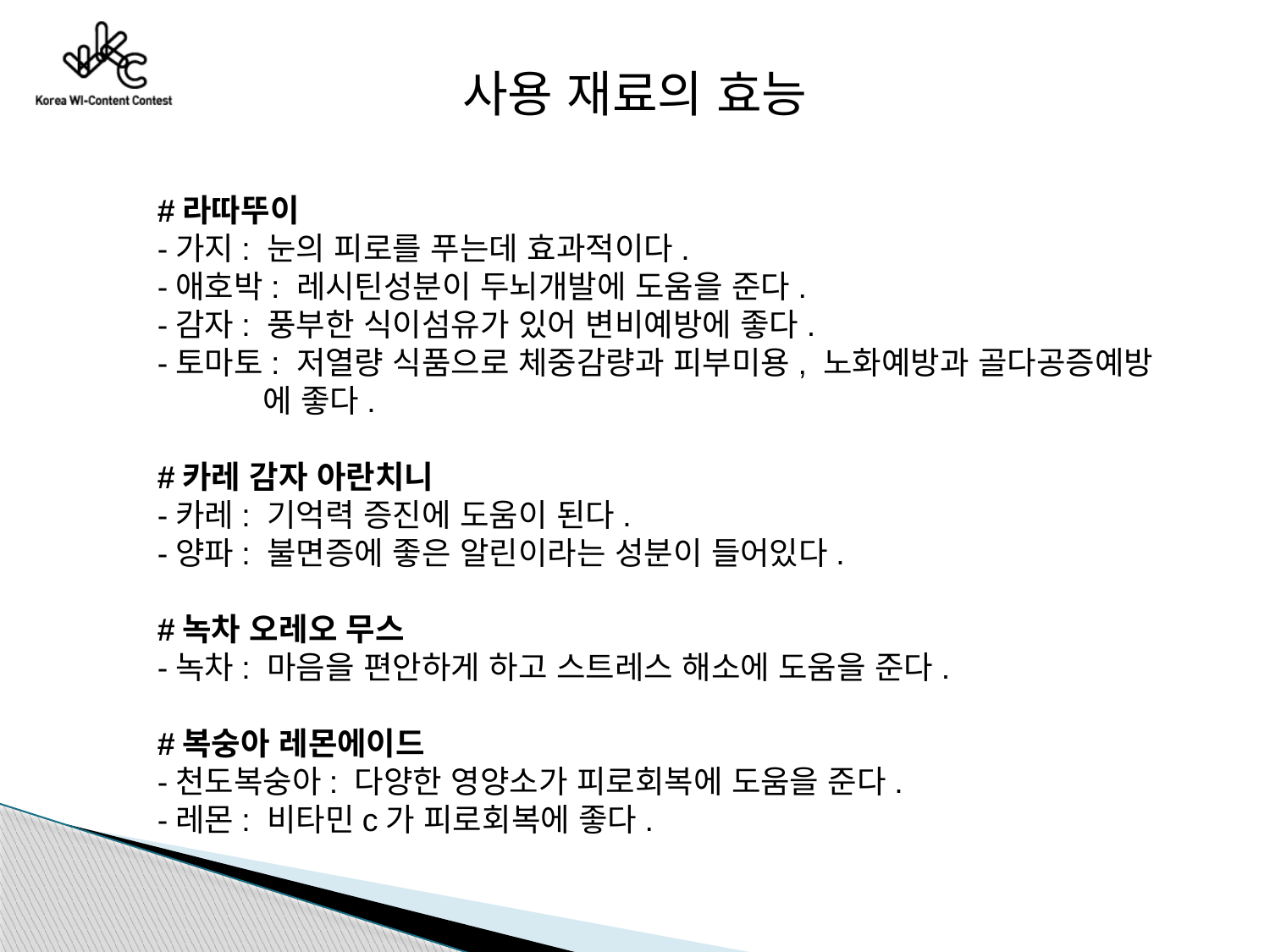

사용 재료의 효능
#라따뚜이
-가지: 눈의 피로를 푸는데 효과적이다.
-애호박: 레시틴성분이 두뇌개발에 도움을 준다.
-감자: 풍부한 식이섬유가 있어 변비예방에 좋다.
-토마토: 저열량 식품으로 체중감량과 피부미용, 노화예방과 골다공증예방
           에 좋다.

#카레 감자 아란치니
-카레: 기억력 증진에 도움이 된다.
-양파: 불면증에 좋은 알린이라는 성분이 들어있다.

#녹차 오레오 무스
-녹차: 마음을 편안하게 하고 스트레스 해소에 도움을 준다.

#복숭아 레몬에이드
-천도복숭아: 다양한 영양소가 피로회복에 도움을 준다.
-레몬: 비타민c가 피로회복에 좋다.